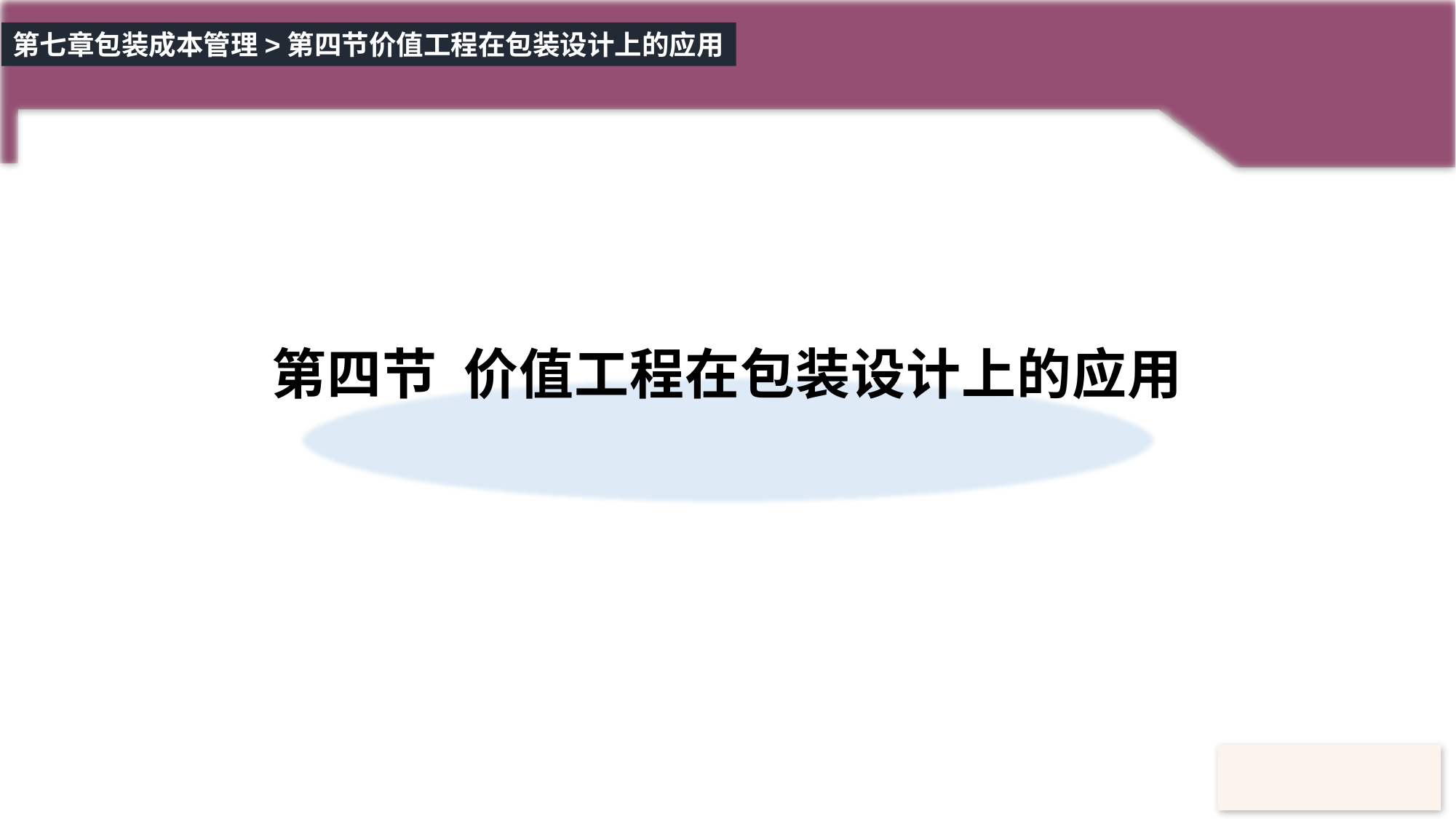

第七章包装成本管理>第四节价值工程在包装设计上的应用
# 第四节  价值工程在包装设计上的应用